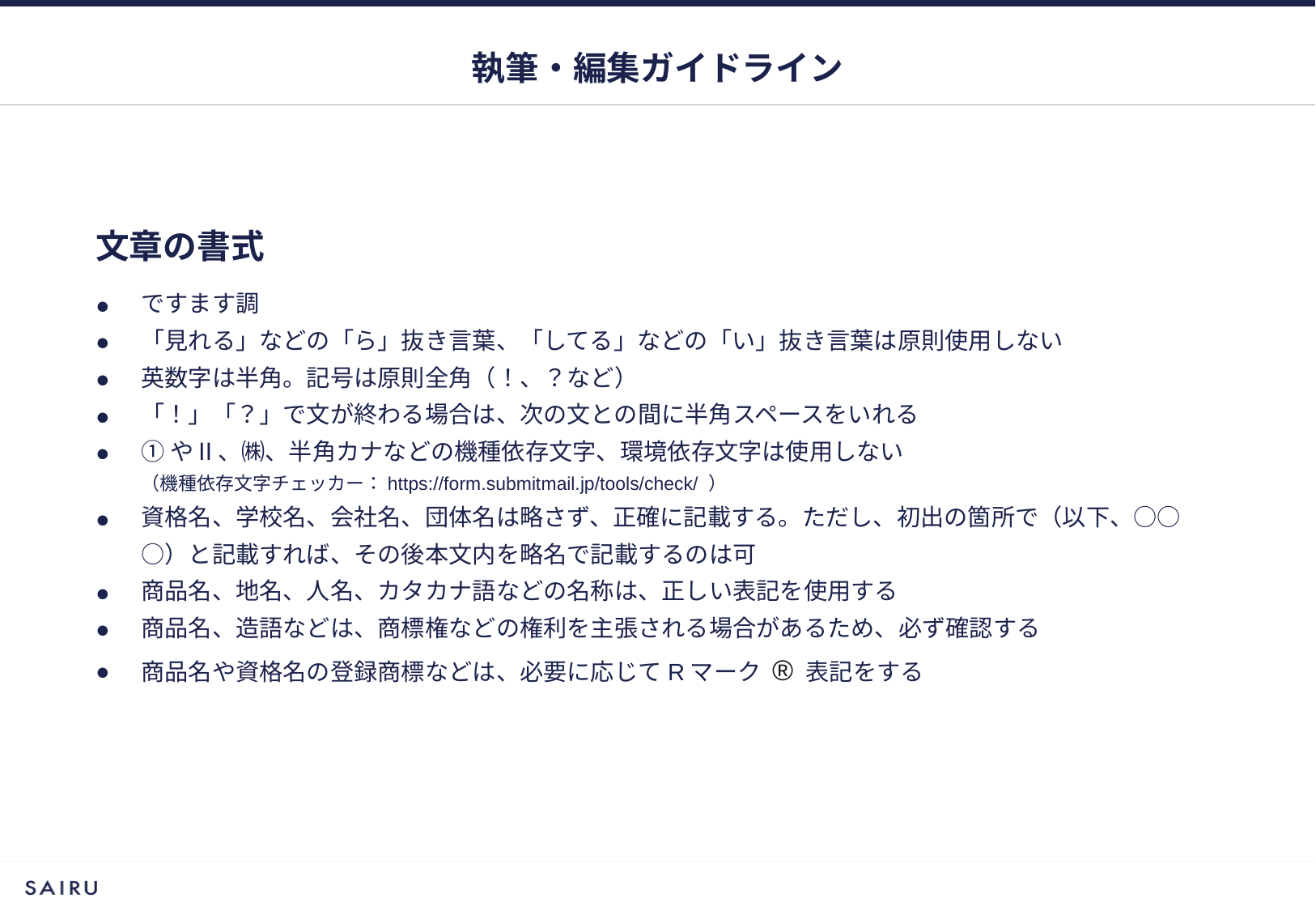

# 執筆・編集ガイドライン
文章の書式
ですます調
「見れる」などの「ら」抜き言葉、「してる」などの「い」抜き言葉は原則使用しない
英数字は半角。記号は原則全角（！、？など）
「！」「？」で文が終わる場合は、次の文との間に半角スペースをいれる
①やⅡ、㈱、半角カナなどの機種依存文字、環境依存文字は使用しない
（機種依存文字チェッカー：https://form.submitmail.jp/tools/check/ ）
資格名、学校名、会社名、団体名は略さず、正確に記載する。ただし、初出の箇所で（以下、○○○）と記載すれば、その後本文内を略名で記載するのは可
商品名、地名、人名、カタカナ語などの名称は、正しい表記を使用する
商品名、造語などは、商標権などの権利を主張される場合があるため、必ず確認する
商品名や資格名の登録商標などは、必要に応じてRマーク ® 表記をする